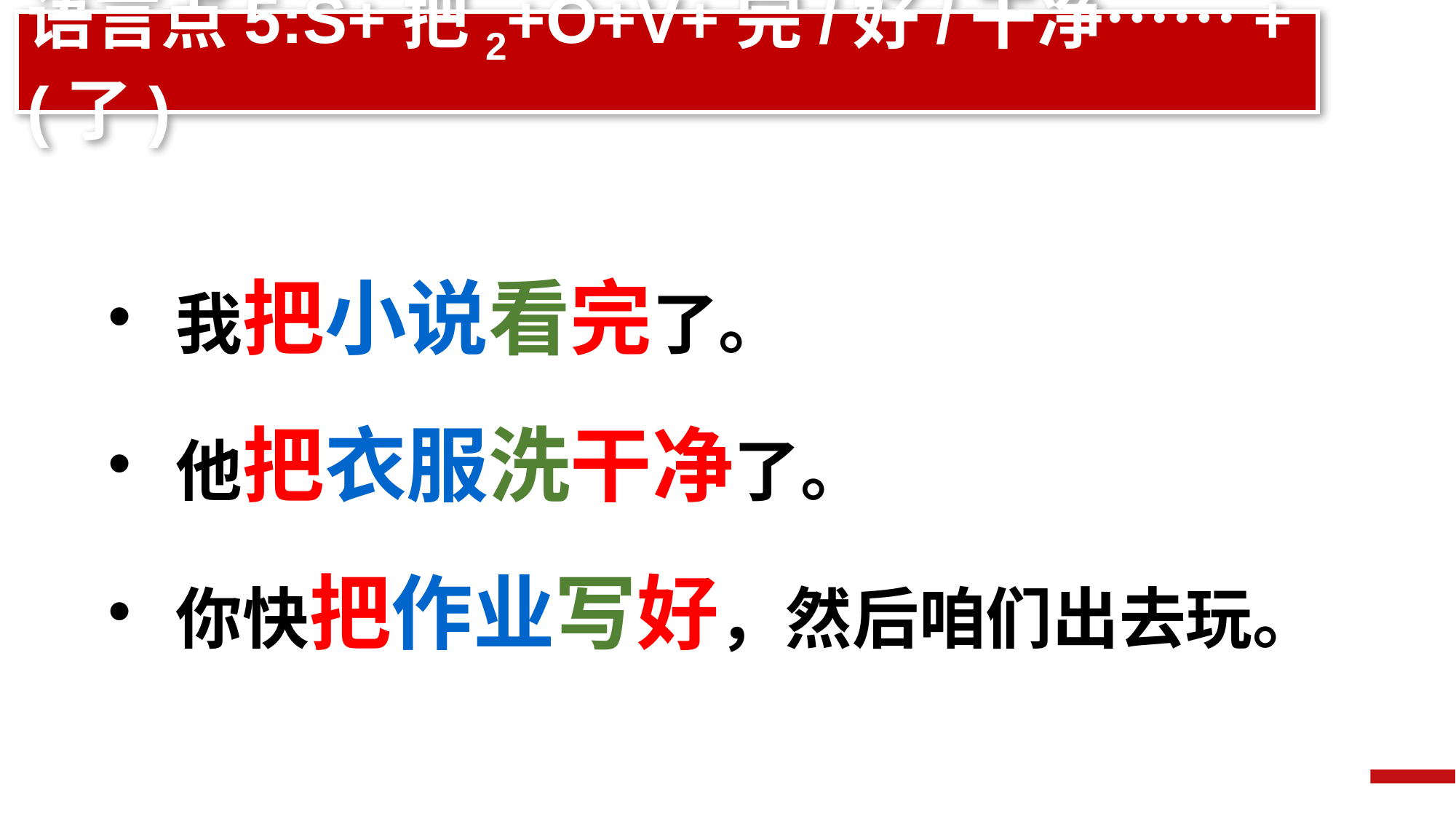

语言点5:S+把2+O+V+完/好/干净……+(了)
我把小说看完了。
他把衣服洗干净了。
你快把作业写好，然后咱们出去玩。